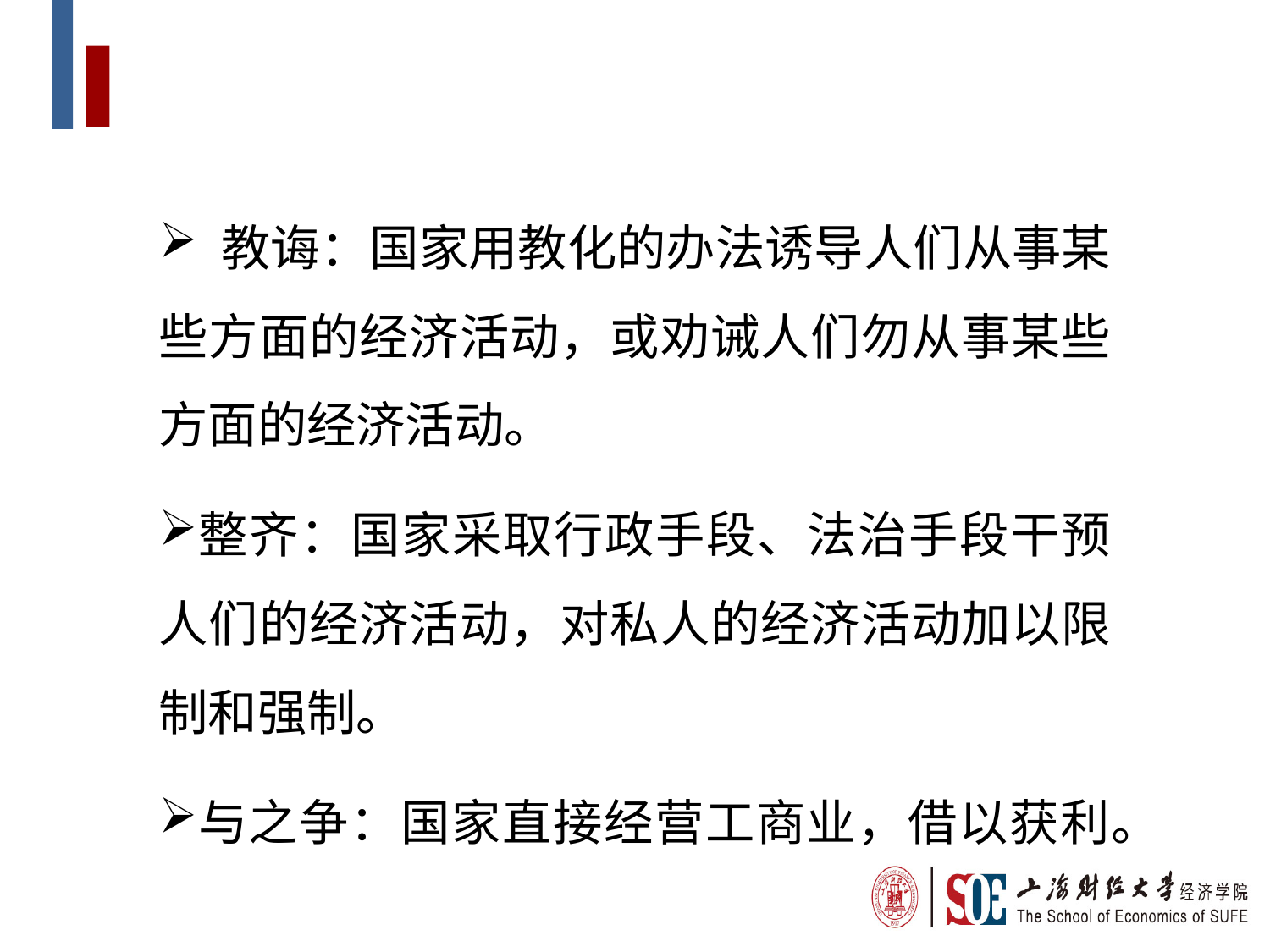

教诲：国家用教化的办法诱导人们从事某些方面的经济活动，或劝诫人们勿从事某些方面的经济活动。
整齐：国家采取行政手段、法治手段干预人们的经济活动，对私人的经济活动加以限制和强制。
与之争：国家直接经营工商业，借以获利。